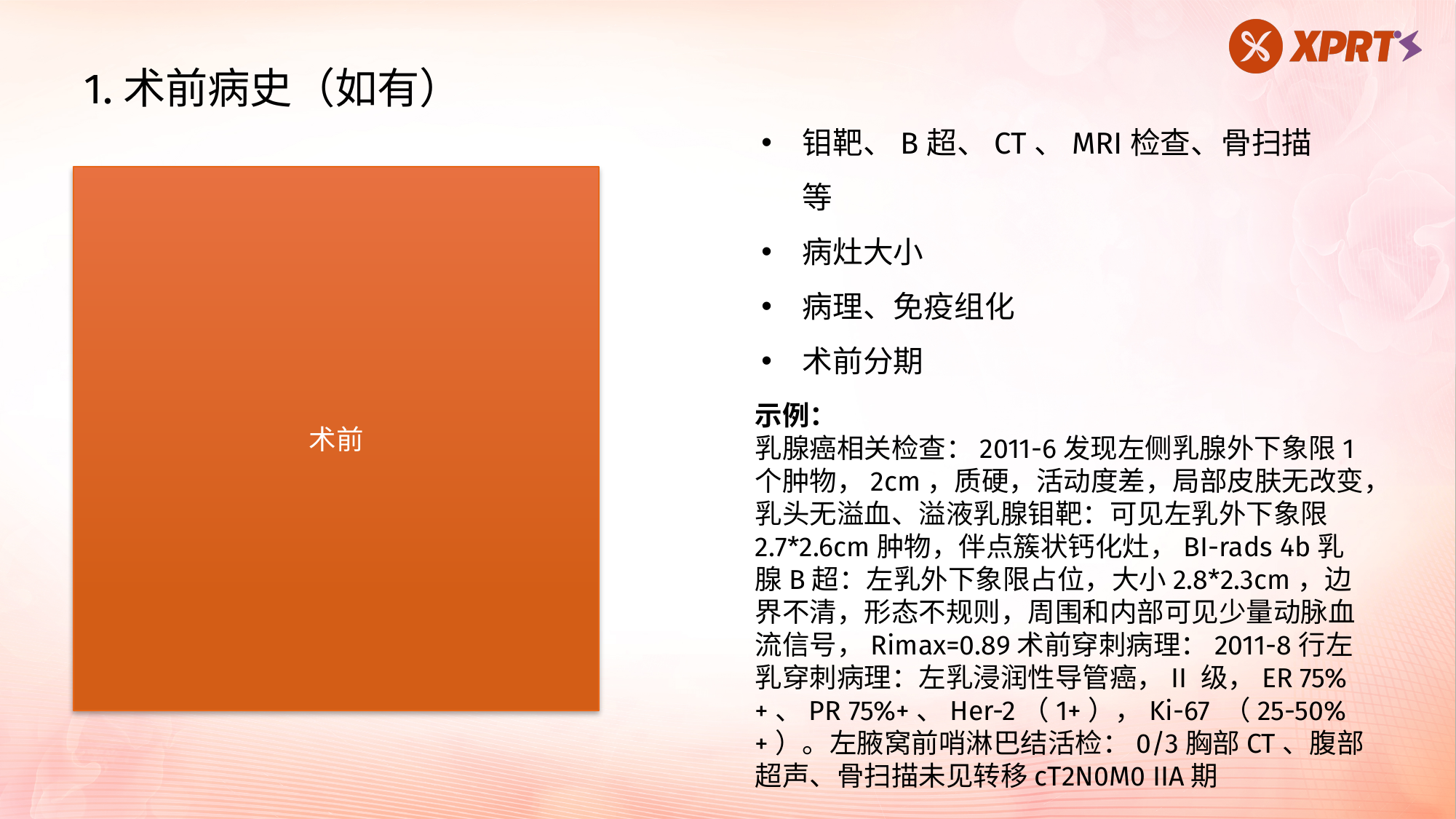

1.术前病史（如有）
钼靶、B超、CT、MRI检查、骨扫描等
病灶大小
病理、免疫组化
术前分期
术前
示例：
乳腺癌相关检查：2011-6发现左侧乳腺外下象限1个肿物，2cm，质硬，活动度差，局部皮肤无改变，乳头无溢血、溢液乳腺钼靶：可见左乳外下象限2.7*2.6cm肿物，伴点簇状钙化灶，BI-rads 4b乳腺B超：左乳外下象限占位，大小2.8*2.3cm，边界不清，形态不规则，周围和内部可见少量动脉血流信号，Rimax=0.89术前穿刺病理：2011-8行左乳穿刺病理：左乳浸润性导管癌，II 级，ER 75%+、PR 75%+、Her-2（1+），Ki-67 （25-50%+）。左腋窝前哨淋巴结活检：0/3胸部CT、腹部超声、骨扫描未见转移cT2N0M0 IIA期